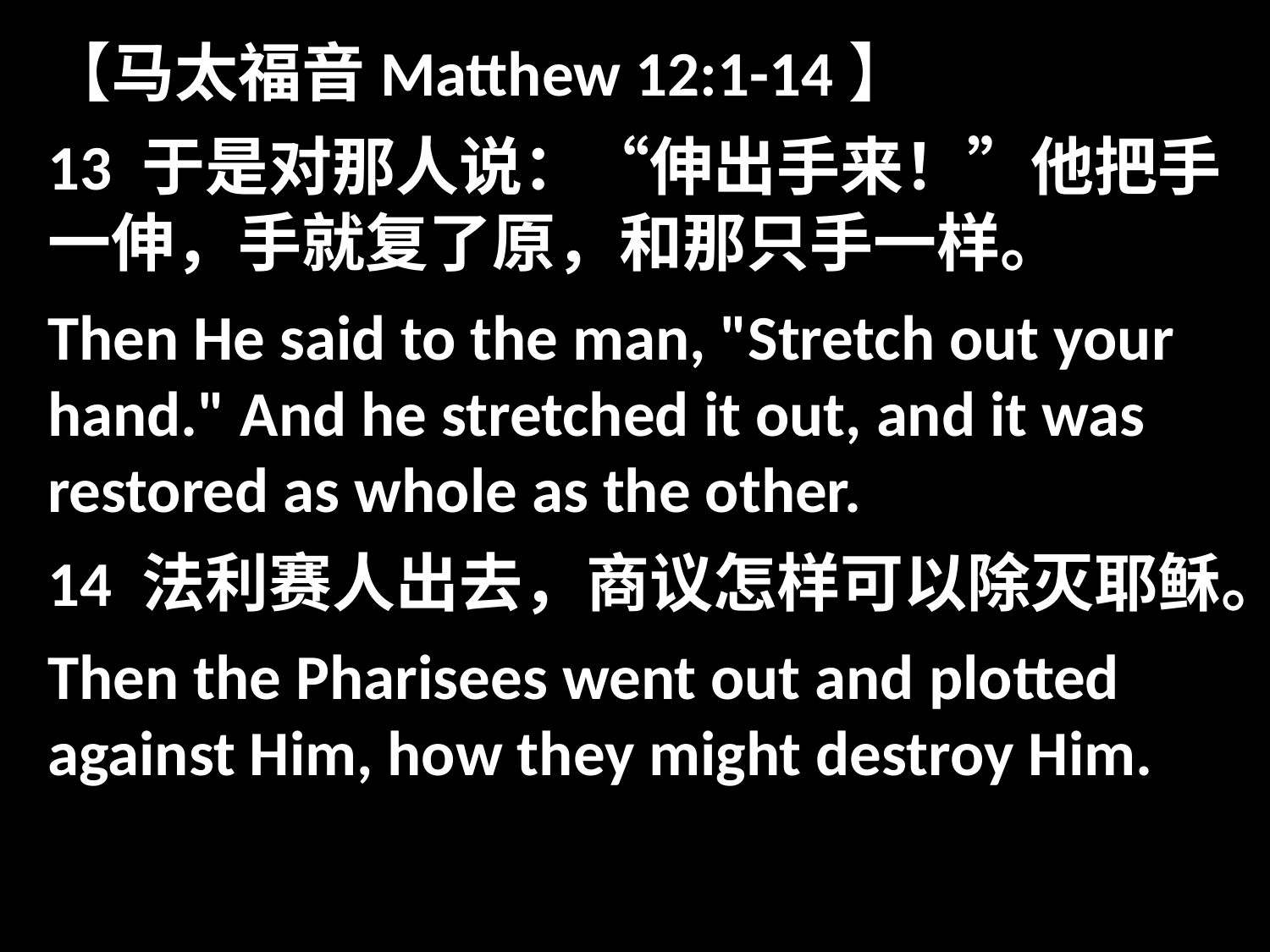

【马太福音Matthew 12:1-14】
13 于是对那人说：“伸出手来！”他把手一伸，手就复了原，和那只手一样。
Then He said to the man, "Stretch out your hand." And he stretched it out, and it was restored as whole as the other.
14 法利赛人出去，商议怎样可以除灭耶稣。
Then the Pharisees went out and plotted against Him, how they might destroy Him.